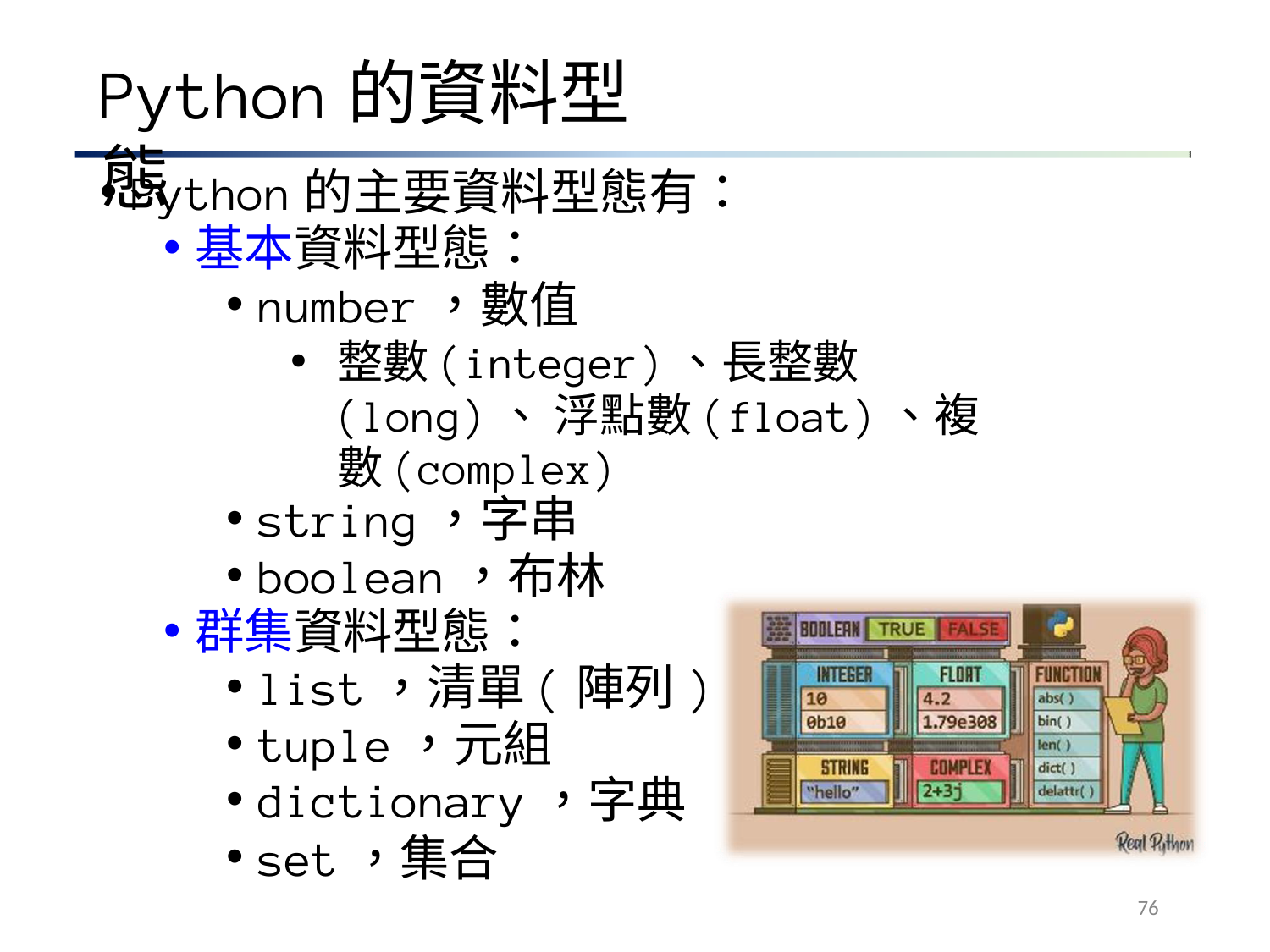

# Python的資料型態
Python的主要資料型態有：
基本資料型態：
number，數值
整數(integer)、長整數(long)、 浮點數(float)、複數(complex)
string，字串
boolean，布林
群集資料型態：
list，清單(陣列)
tuple，元組
dictionary，字典
set，集合

76